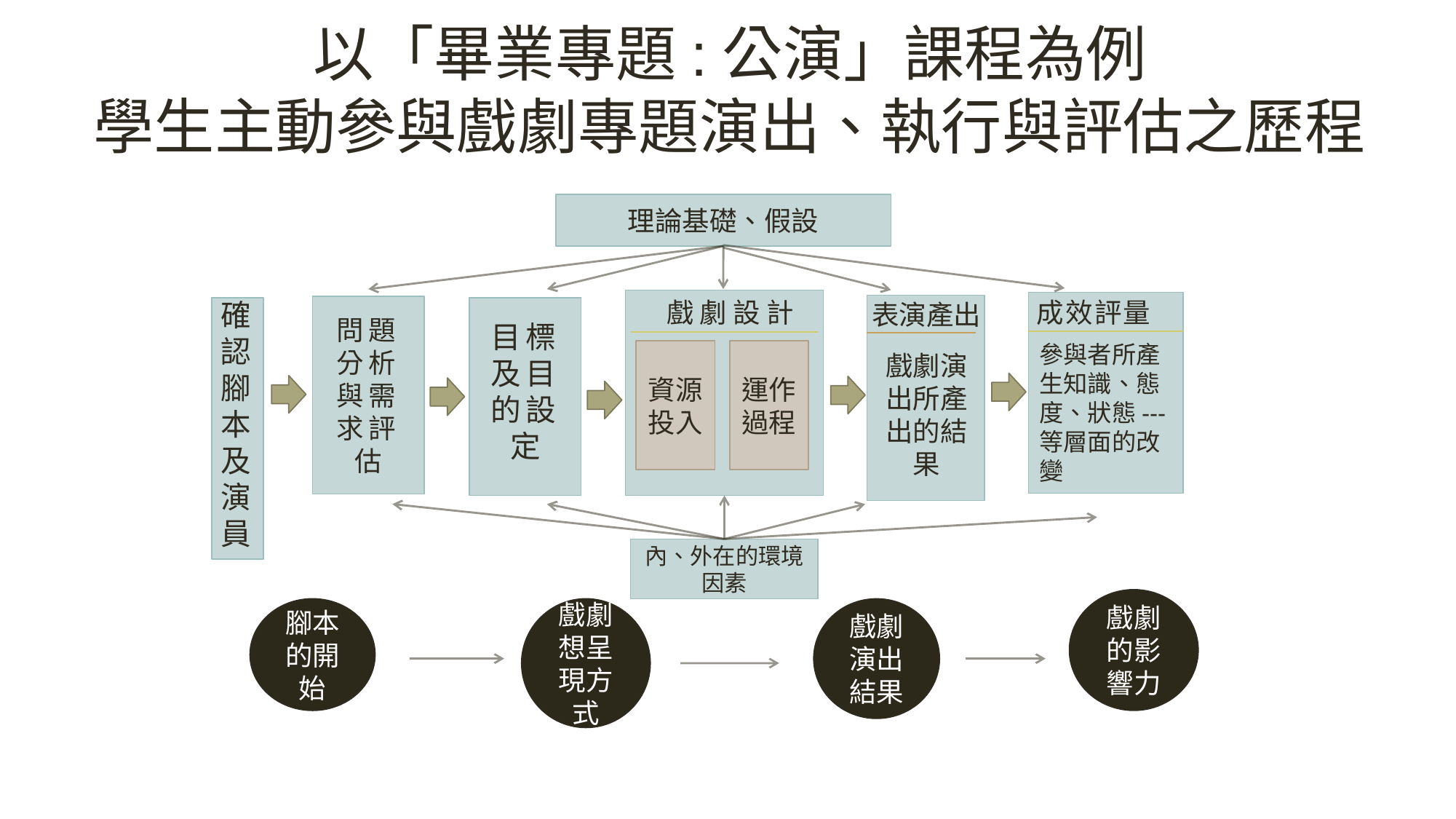

以「畢業專題:公演」課程為例
學生主動參與戲劇專題演出、執行與評估之歷程
理論基礎、假設

戲 劇 設 計
成 效 評 量
確認腳本
及演員
表演產出

問題分析與需求評估

目標及目的設定
參與者所產生知識、態度、狀態---等層面的改變
資源投入
運作過程
戲劇演出所產出的結果

內、外在的環境因素
戲劇的影響力
戲劇想呈現方式
戲劇演出結果
腳本
的開始
9